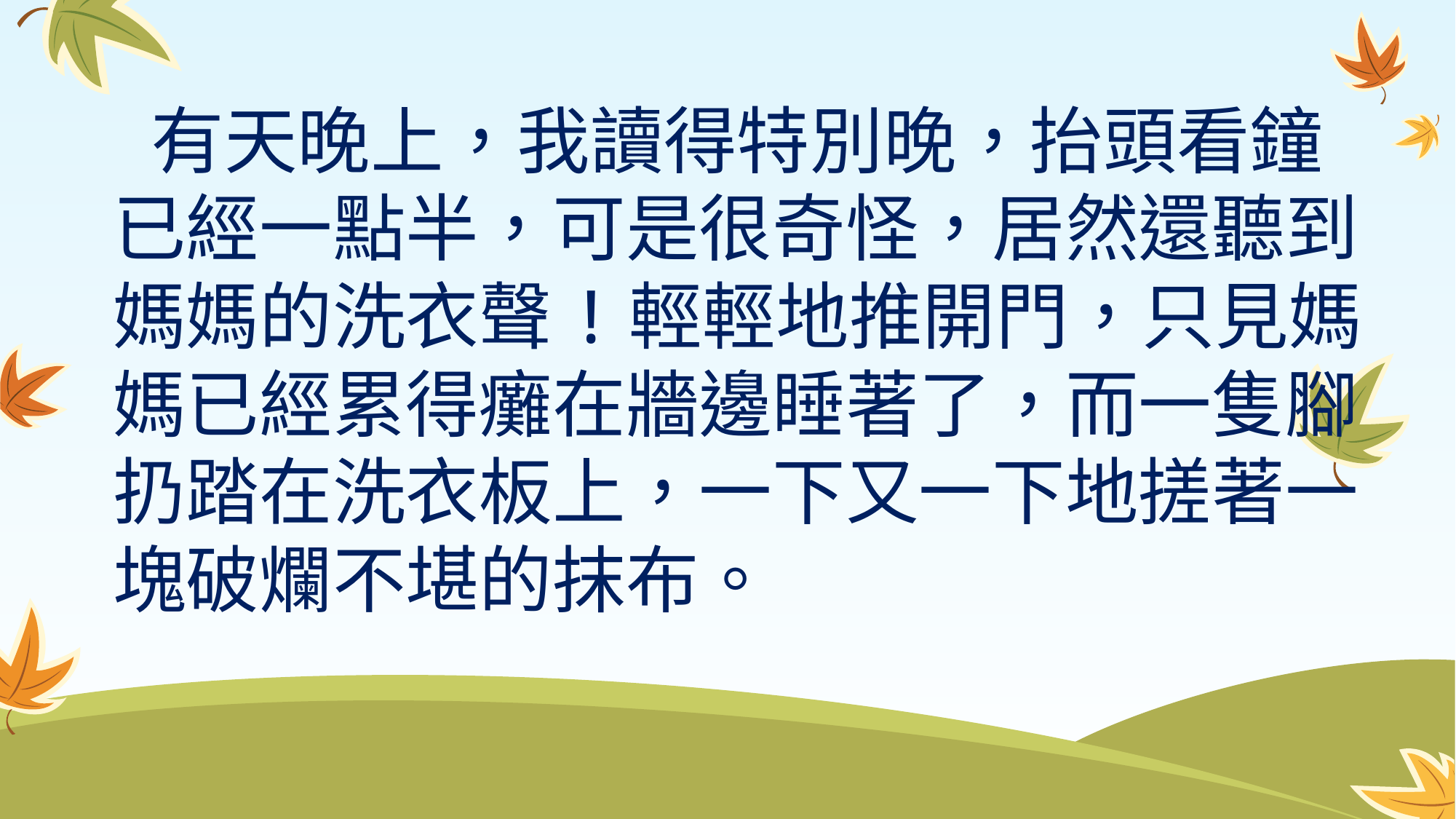

有天晚上，我讀得特別晚，抬頭看鐘
已經一點半，可是很奇怪，居然還聽到
媽媽的洗衣聲!輕輕地推開門，只見媽媽已經累得癱在牆邊睡著了，而一隻腳扔踏在洗衣板上，一下又一下地搓著一塊破爛不堪的抹布。